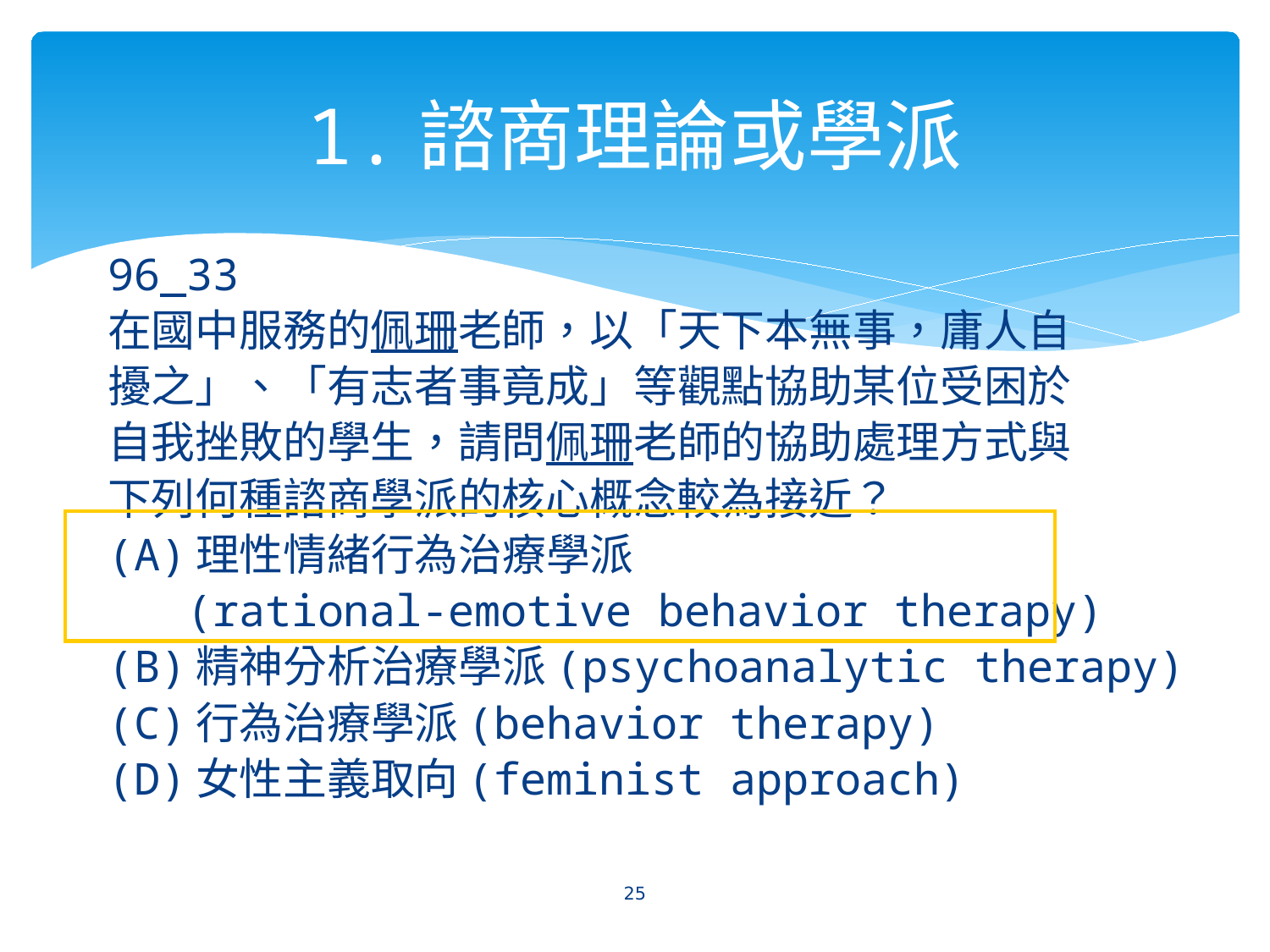

# 1.諮商理論或學派
96_33
在國中服務的佩珊老師，以「天下本無事，庸人自
擾之」、「有志者事竟成」等觀點協助某位受困於
自我挫敗的學生，請問佩珊老師的協助處理方式與
下列何種諮商學派的核心概念較為接近？
(A)理性情緒行為治療學派
   (rational-emotive behavior therapy)
(B)精神分析治療學派(psychoanalytic therapy)
(C)行為治療學派(behavior therapy)
(D)女性主義取向(feminist approach)

25